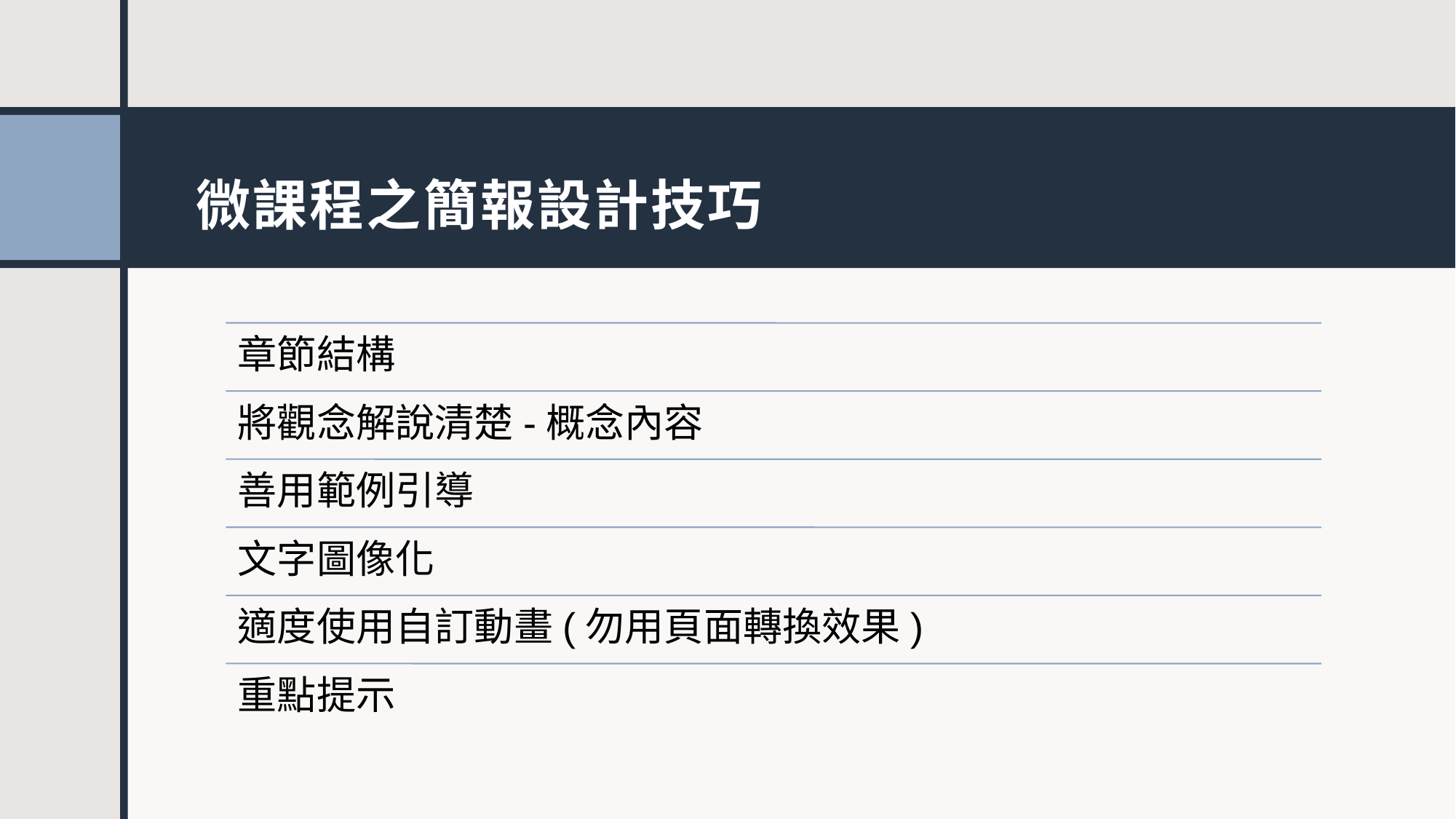

# 微課程之簡報設計技巧

章節結構
將觀念解說清楚-概念內容
善用範例引導
文字圖像化
適度使用自訂動畫(勿用頁面轉換效果)
重點提示